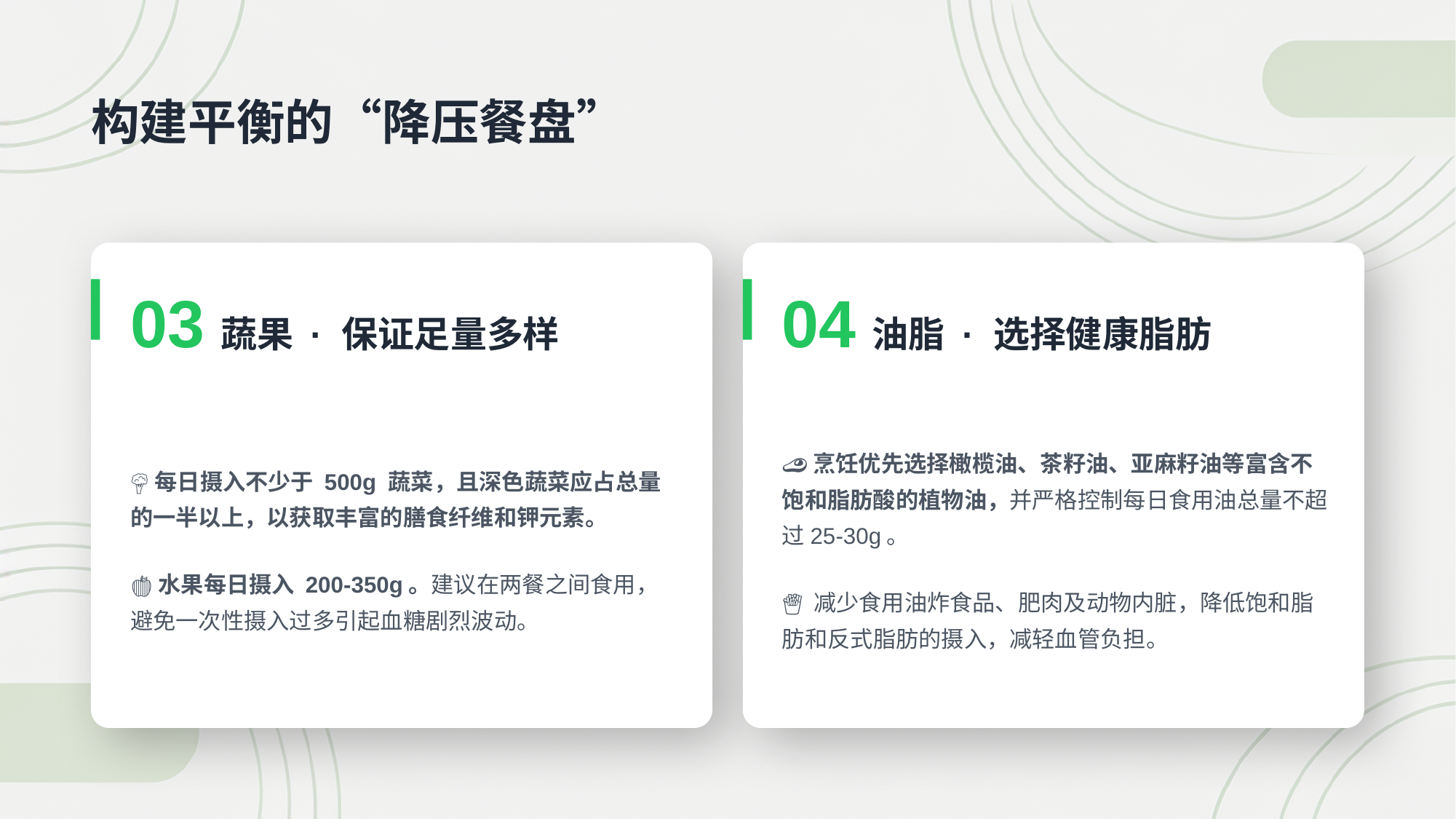

构建平衡的“降压餐盘”

03蔬果 · 保证足量多样
04油脂 · 选择健康脂肪

🥦每日摄入不少于 500g 蔬菜，且深色蔬菜应占总量的一半以上，以获取丰富的膳食纤维和钾元素。
🍎水果每日摄入 200-350g。建议在两餐之间食用，避免一次性摄入过多引起血糖剧烈波动。
🥑烹饪优先选择橄榄油、茶籽油、亚麻籽油等富含不饱和脂肪酸的植物油，并严格控制每日食用油总量不超过25-30g。
🍟 减少食用油炸食品、肥肉及动物内脏，降低饱和脂肪和反式脂肪的摄入，减轻血管负担。